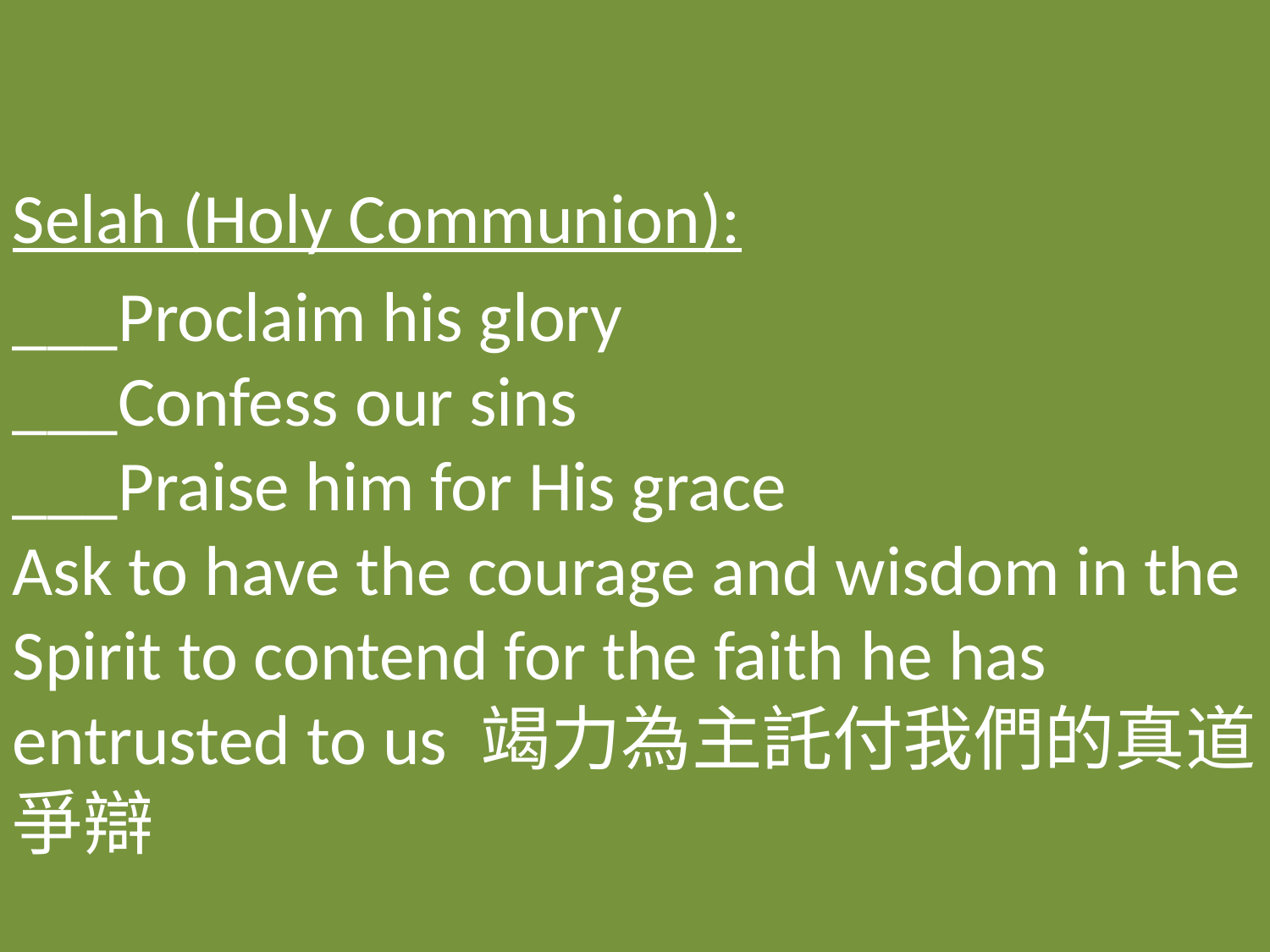

Selah (Holy Communion):
___Proclaim his glory
___Confess our sins
___Praise him for His grace
Ask to have the courage and wisdom in the Spirit to contend for the faith he has entrusted to us 竭力為主託付我們的真道爭辯